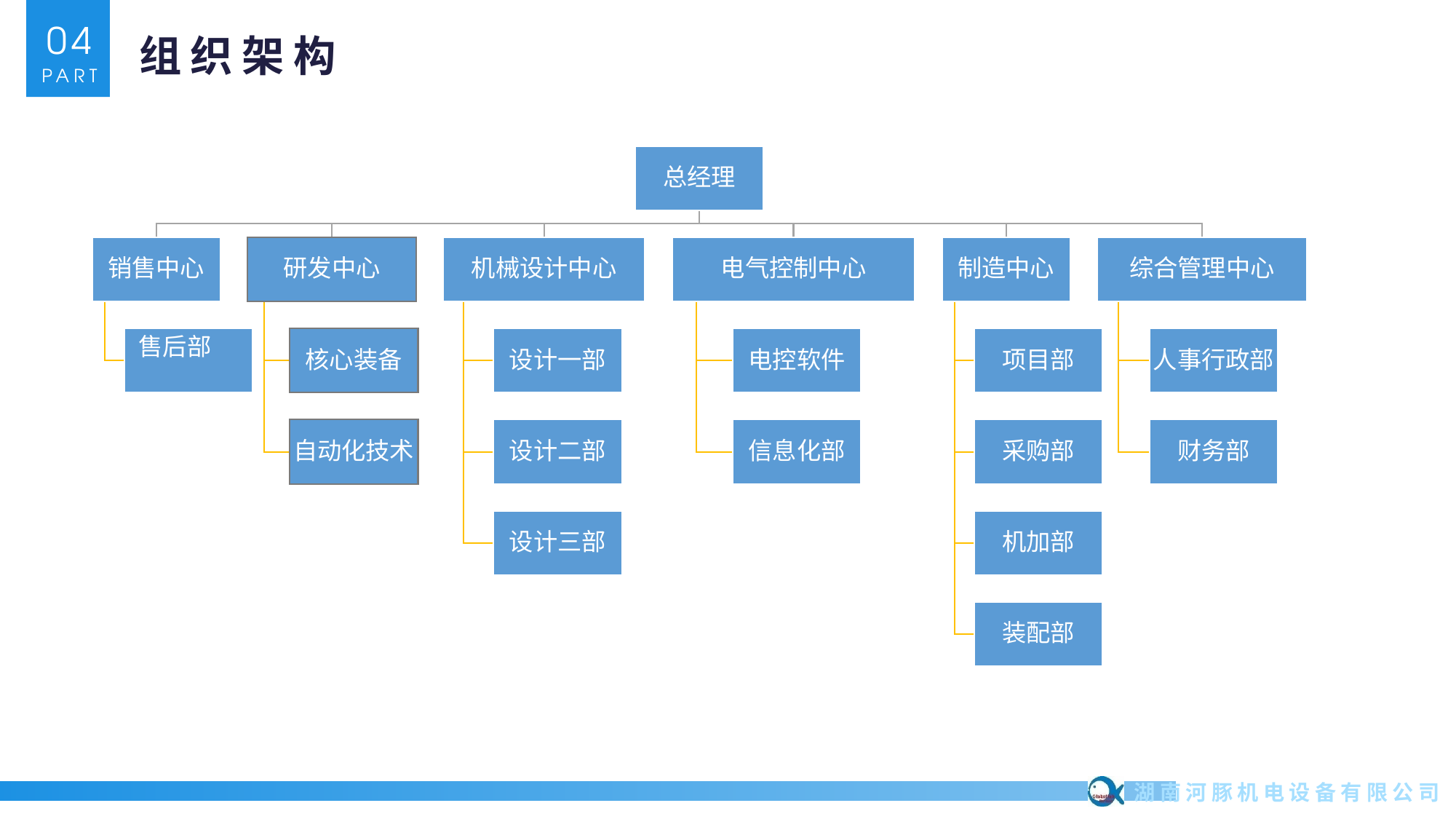

04
PART
总经理
销售中心
 售后部
研发中心
核心装备
自动化技术
机械设计中心
设计一部
设计二部
设计三部
电气控制中心
电控软件
信息化部
制造中心
项目部
采购部
机加部
装配部
综合管理中心
人事行政部
财务部
组织架构